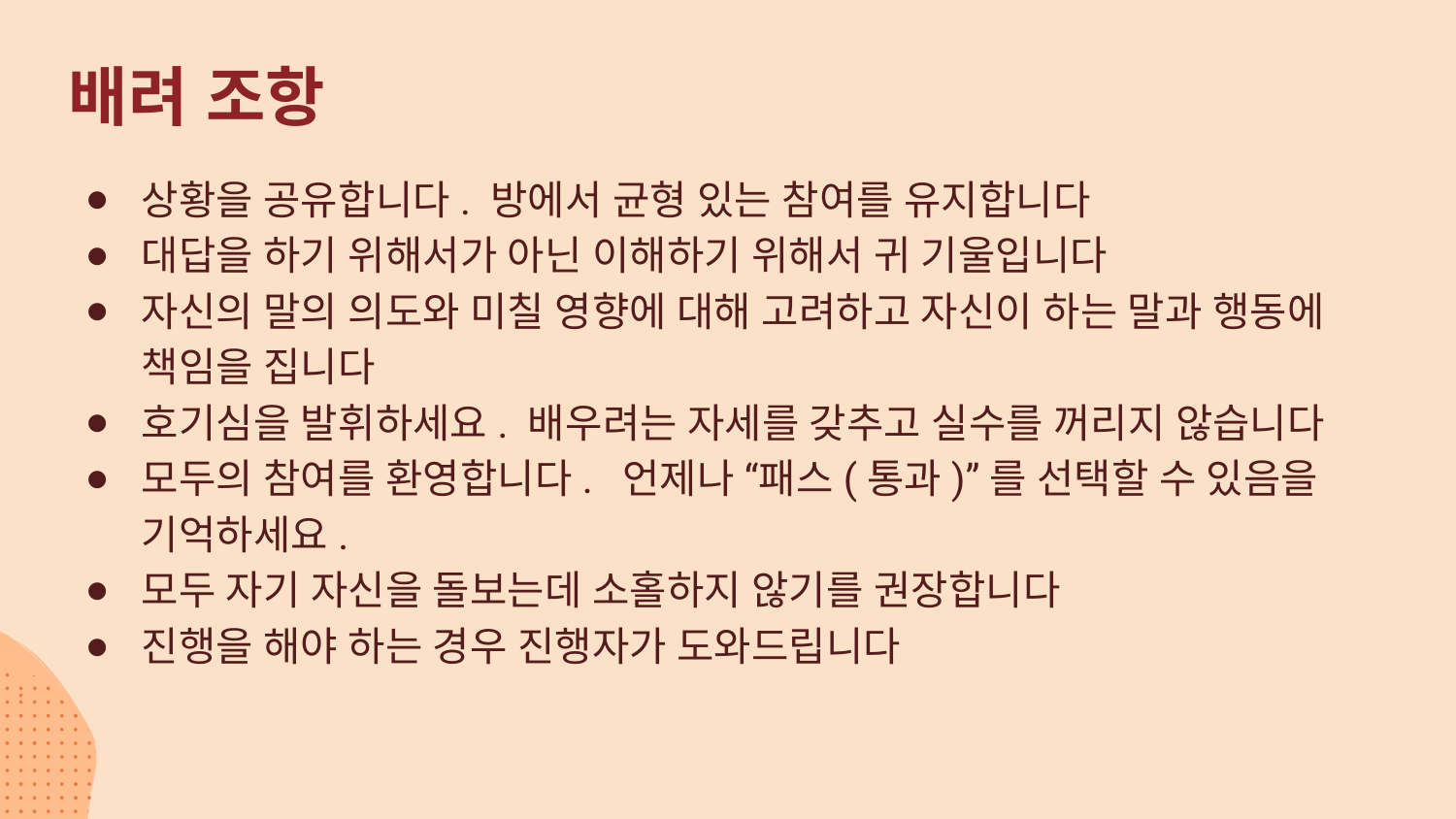

# 배려 조항
상황을 공유합니다. 방에서 균형 있는 참여를 유지합니다
대답을 하기 위해서가 아닌 이해하기 위해서 귀 기울입니다
자신의 말의 의도와 미칠 영향에 대해 고려하고 자신이 하는 말과 행동에 책임을 집니다
호기심을 발휘하세요. 배우려는 자세를 갖추고 실수를 꺼리지 않습니다
모두의 참여를 환영합니다.  언제나 “패스(통과)”를 선택할 수 있음을 기억하세요.
모두 자기 자신을 돌보는데 소홀하지 않기를 권장합니다
진행을 해야 하는 경우 진행자가 도와드립니다